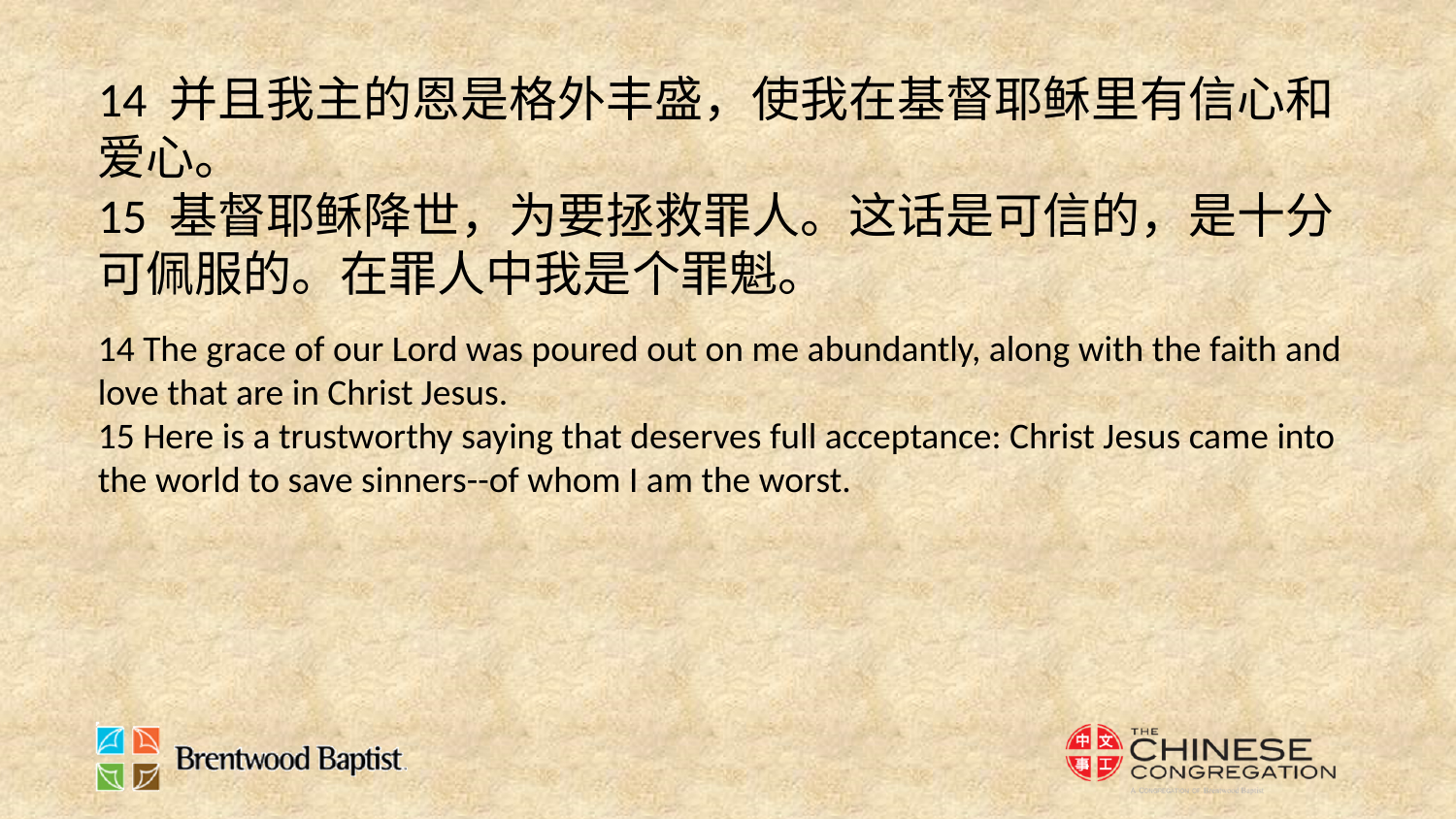

14 并且我主的恩是格外丰盛，使我在基督耶稣里有信心和爱心。
15 基督耶稣降世，为要拯救罪人。这话是可信的，是十分可佩服的。在罪人中我是个罪魁。

14 The grace of our Lord was poured out on me abundantly, along with the faith and love that are in Christ Jesus.
15 Here is a trustworthy saying that deserves full acceptance: Christ Jesus came into the world to save sinners--of whom I am the worst.